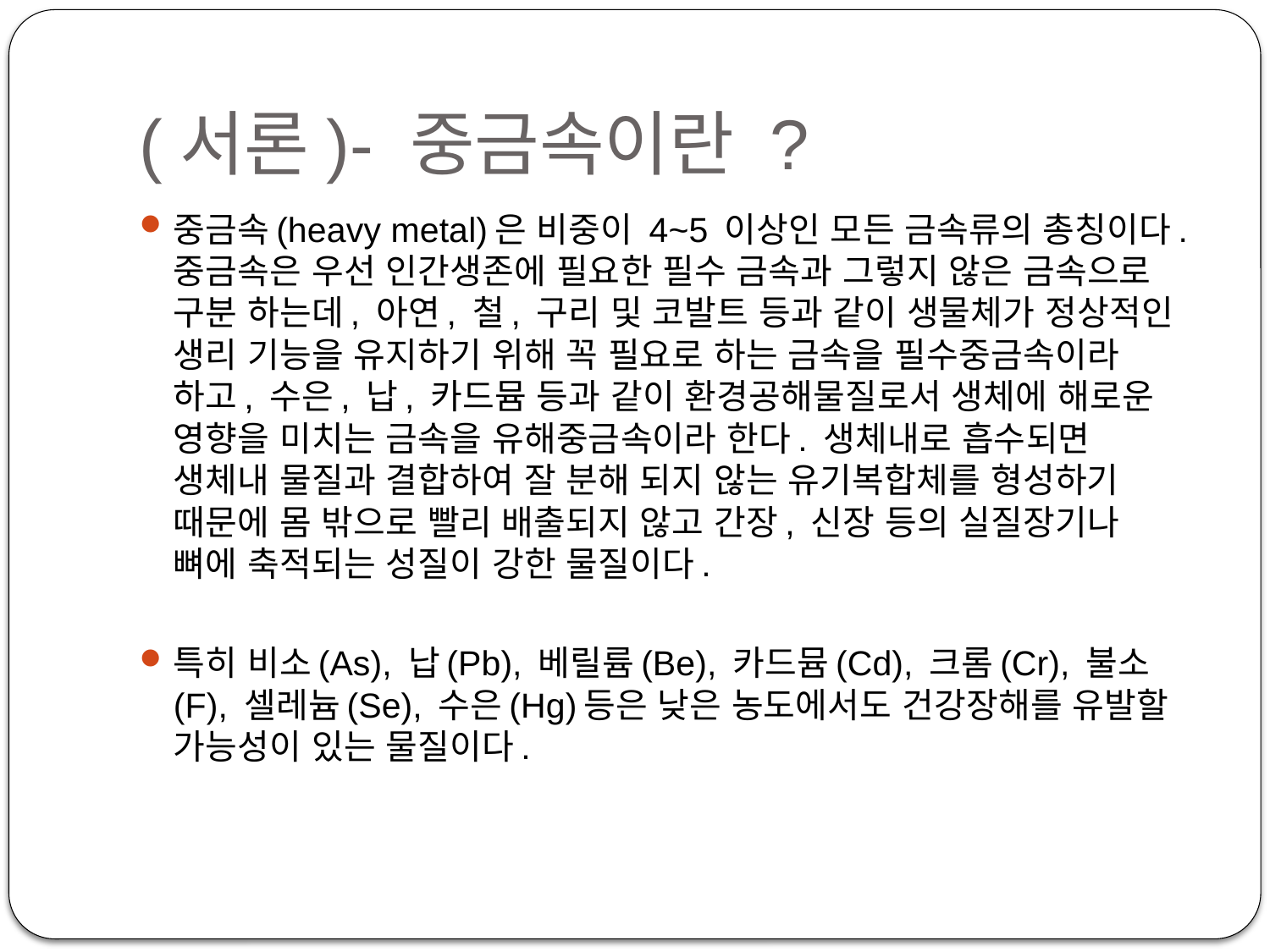

# (서론)- 중금속이란 ?
중금속(heavy metal)은 비중이 4~5 이상인 모든 금속류의 총칭이다. 중금속은 우선 인간생존에 필요한 필수 금속과 그렇지 않은 금속으로 구분 하는데, 아연, 철, 구리 및 코발트 등과 같이 생물체가 정상적인 생리 기능을 유지하기 위해 꼭 필요로 하는 금속을 필수중금속이라 하고, 수은, 납, 카드뮴 등과 같이 환경공해물질로서 생체에 해로운 영향을 미치는 금속을 유해중금속이라 한다. 생체내로 흡수되면 생체내 물질과 결합하여 잘 분해 되지 않는 유기복합체를 형성하기 때문에 몸 밖으로 빨리 배출되지 않고 간장, 신장 등의 실질장기나 뼈에 축적되는 성질이 강한 물질이다.

특히 비소(As), 납(Pb), 베릴륨(Be), 카드뮴(Cd), 크롬(Cr), 불소(F), 셀레늄(Se), 수은(Hg)등은 낮은 농도에서도 건강장해를 유발할 가능성이 있는 물질이다.